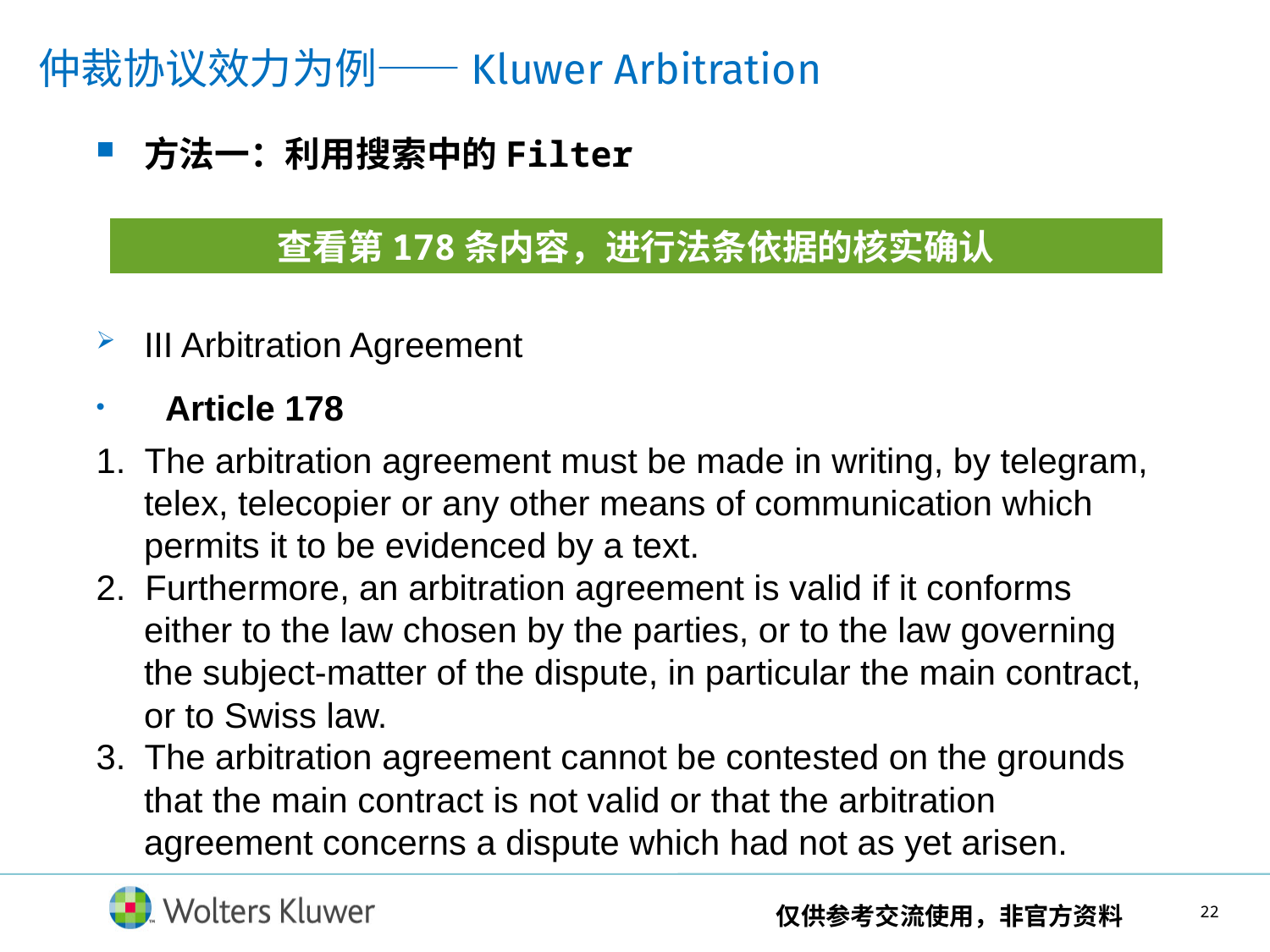

仲裁协议效力为例——Kluwer Arbitration
方法一：利用搜索中的Filter

III Arbitration Agreement
 Article 178
1.  The arbitration agreement must be made in writing, by telegram, telex, telecopier or any other means of communication which permits it to be evidenced by a text.
2.  Furthermore, an arbitration agreement is valid if it conforms either to the law chosen by the parties, or to the law governing the subject‐matter of the dispute, in particular the main contract, or to Swiss law.
3.  The arbitration agreement cannot be contested on the grounds that the main contract is not valid or that the arbitration agreement concerns a dispute which had not as yet arisen.

查看第178条内容，进行法条依据的核实确认
仅供参考交流使用，非官方资料
22